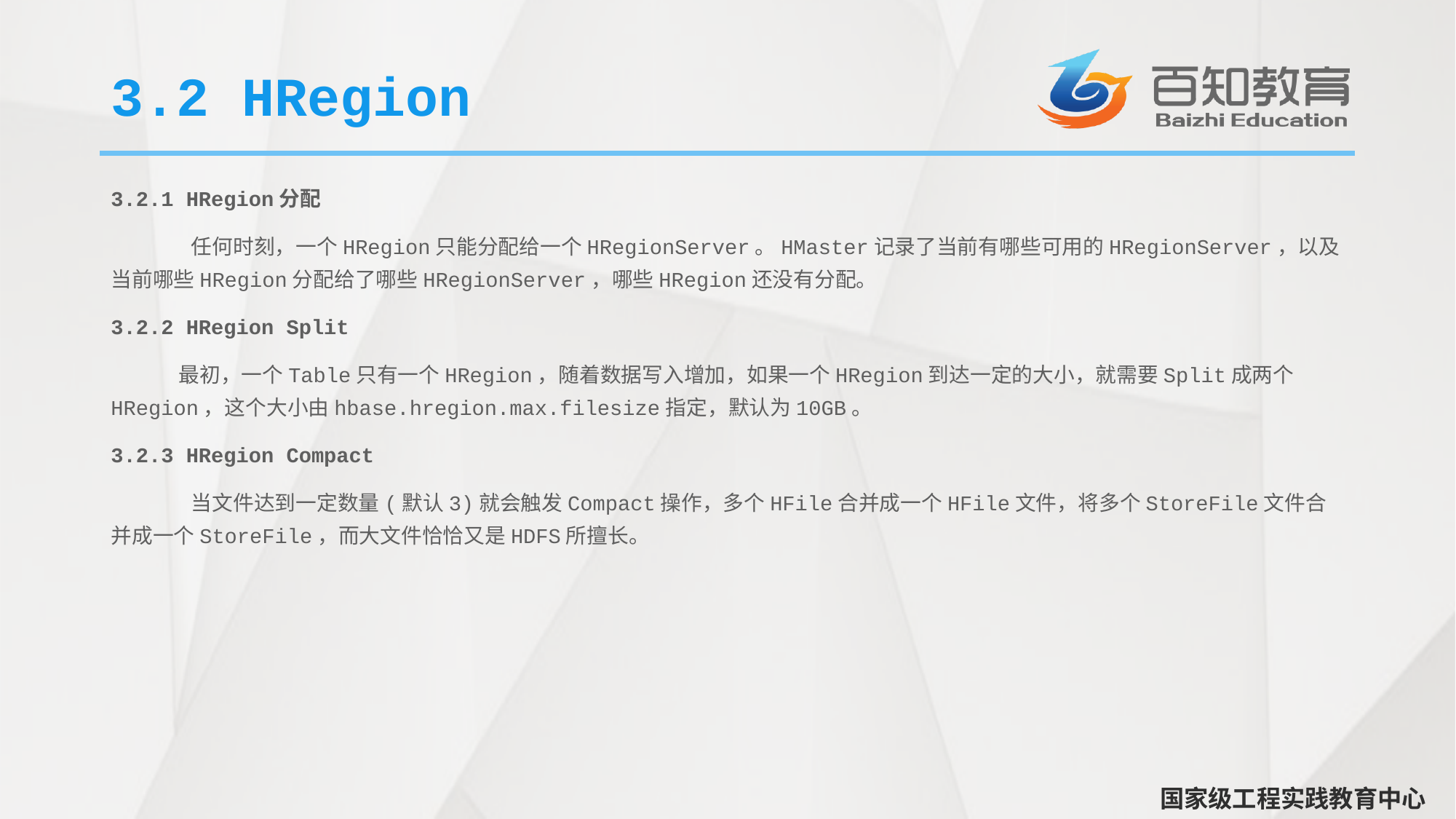

# 3.2 HRegion
3.2.1 HRegion分配
      任何时刻，一个HRegion只能分配给一个HRegionServer。HMaster记录了当前有哪些可用的HRegionServer，以及当前哪些HRegion分配给了哪些HRegionServer，哪些HRegion还没有分配。
3.2.2 HRegion Split
     最初，一个Table只有一个HRegion，随着数据写入增加，如果一个HRegion到达一定的大小，就需要Split成两个HRegion，这个大小由hbase.hregion.max.filesize指定，默认为10GB。
3.2.3 HRegion Compact
      当文件达到一定数量(默认3)就会触发Compact操作，多个HFile合并成一个HFile文件，将多个StoreFile文件合并成一个StoreFile，而大文件恰恰又是HDFS所擅长。